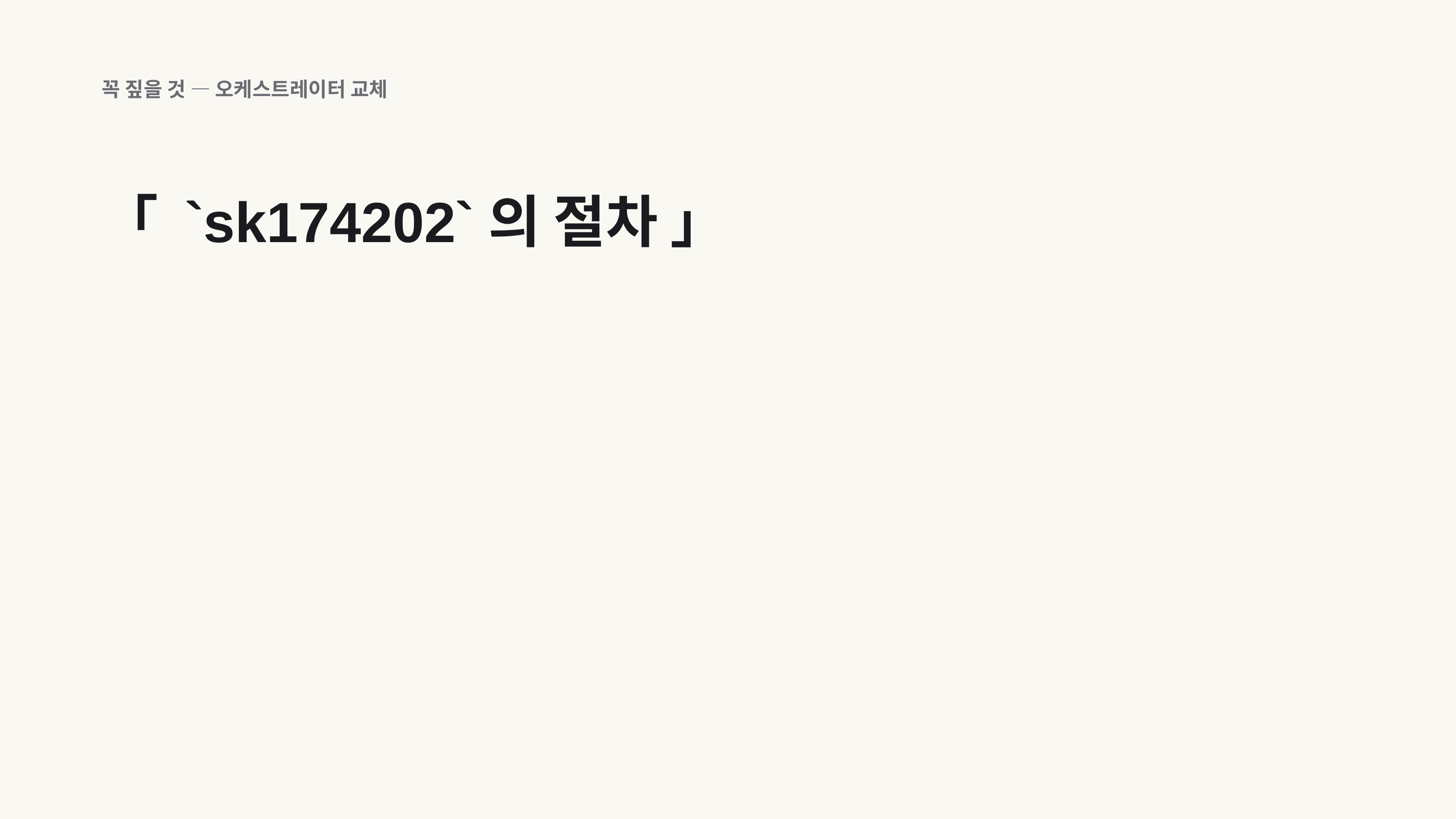

꼭 짚을 것 — 오케스트레이터 교체
「 `sk174202`의 절차 」